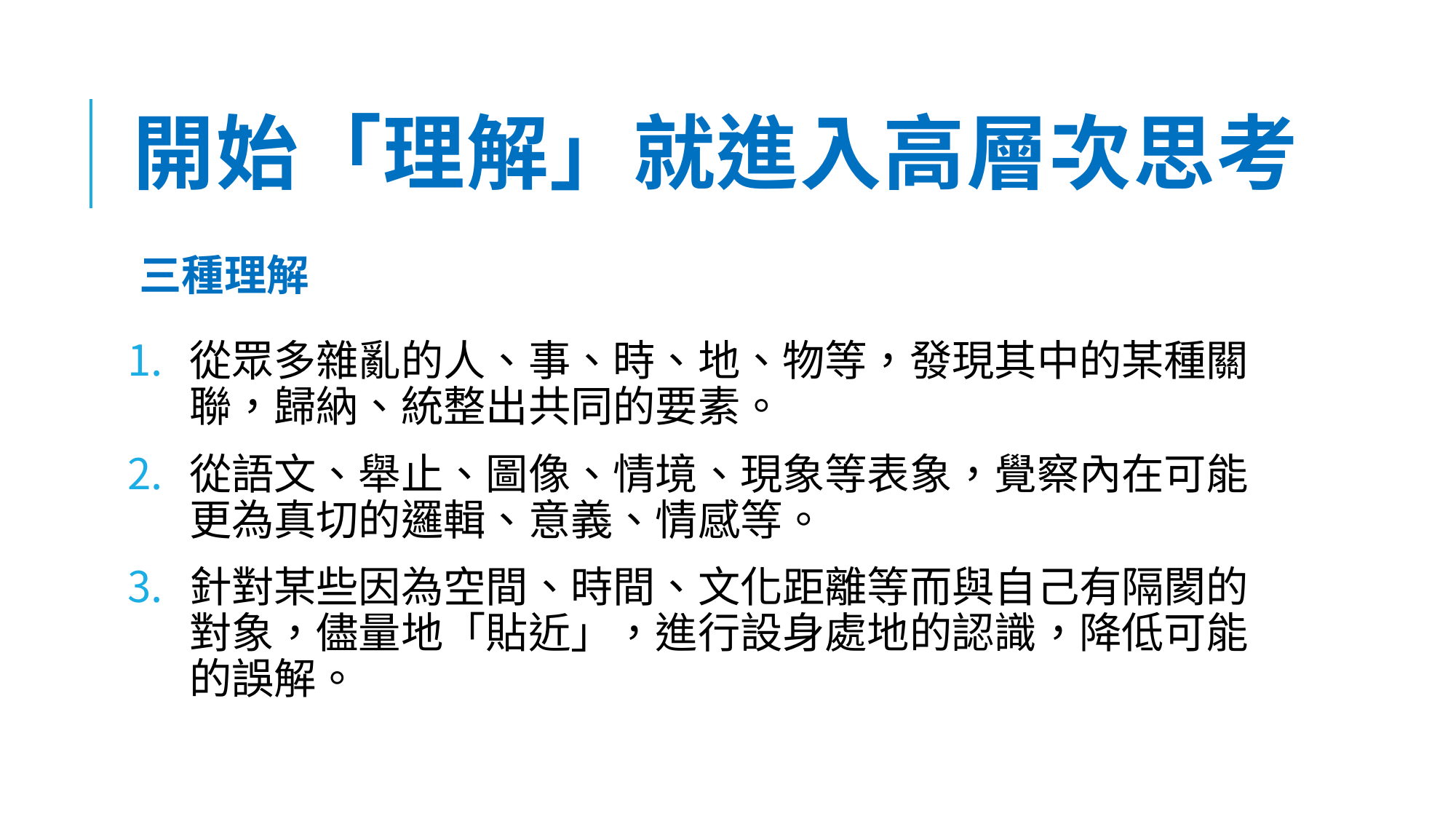

# 開始「理解」就進入高層次思考
三種理解
從眾多雜亂的人、事、時、地、物等，發現其中的某種關聯，歸納、統整出共同的要素。
從語文、舉止、圖像、情境、現象等表象，覺察內在可能更為真切的邏輯、意義、情感等。
針對某些因為空間、時間、文化距離等而與自己有隔閡的對象，儘量地「貼近」，進行設身處地的認識，降低可能的誤解。